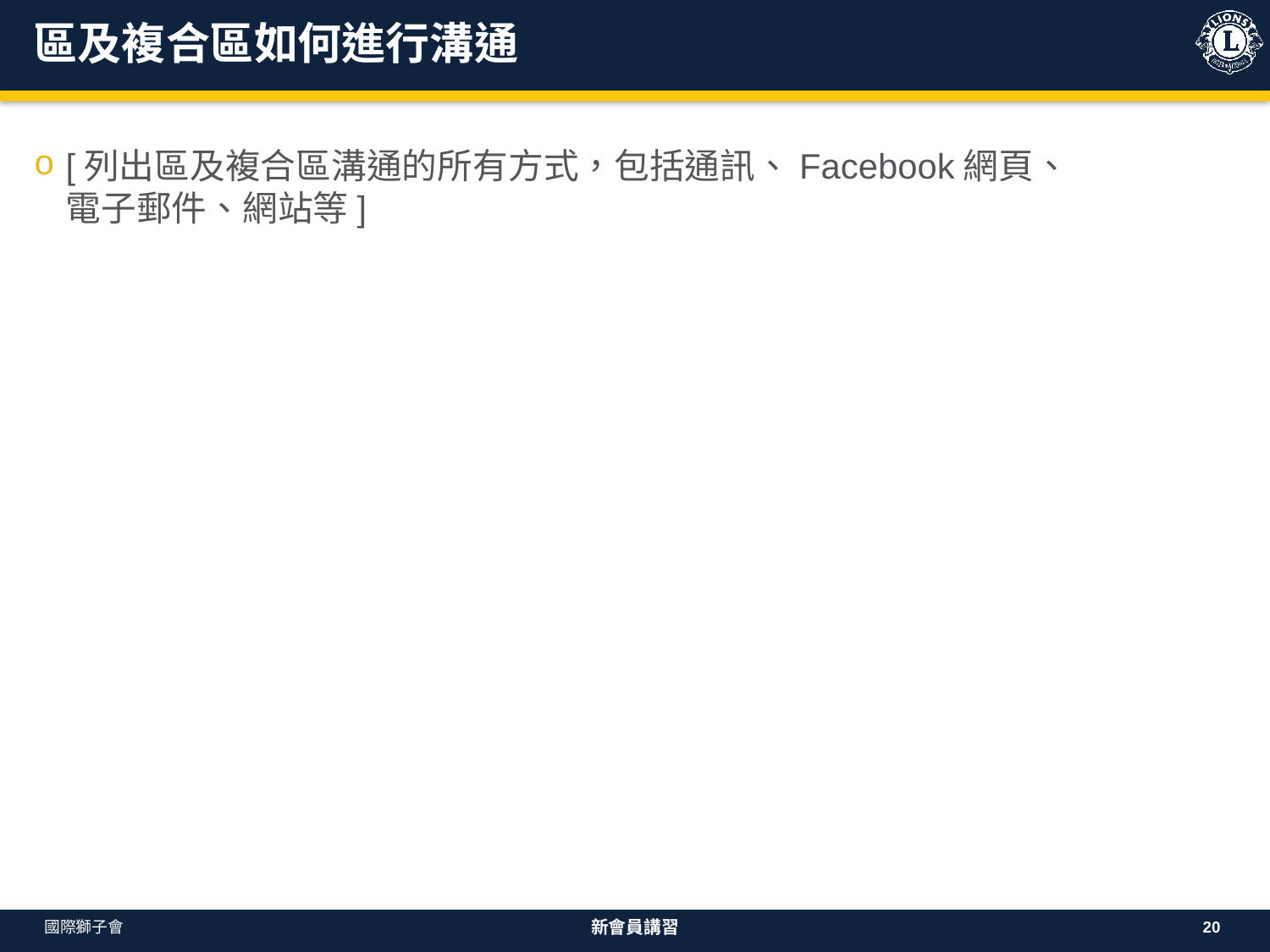

# 區及複合區如何進行溝通
[列出區及複合區溝通的所有方式，包括通訊、Facebook網頁、電子郵件、網站等]